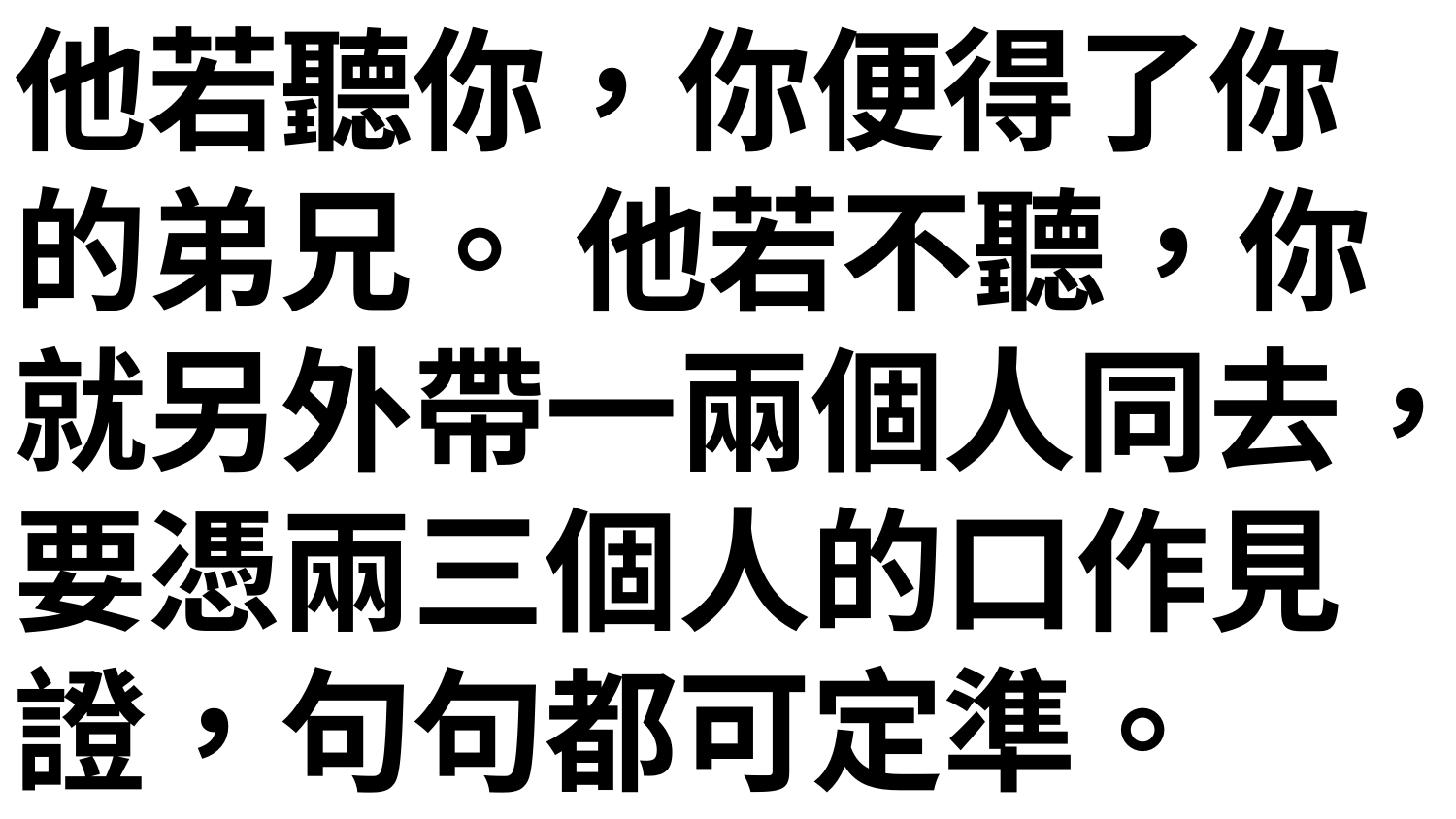

他若聽你，你便得了你的弟兄。 他若不聽，你就另外帶一兩個人同去，要憑兩三個人的口作見證，句句都可定準。